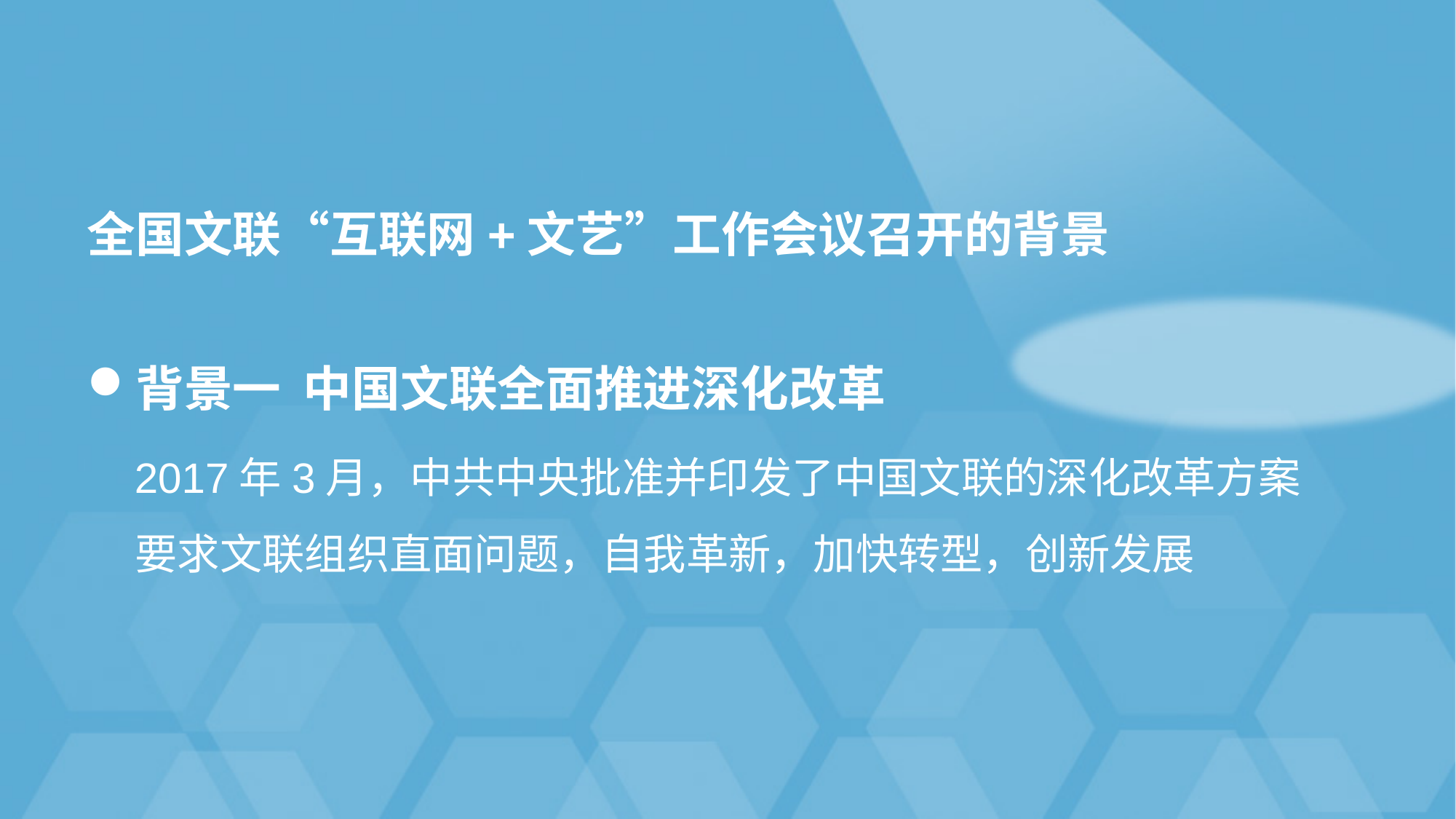

全国文联“互联网+文艺”工作会议召开的背景

背景一  中国文联全面推进深化改革
    2017年3月，中共中央批准并印发了中国文联的深化改革方案
    要求文联组织直面问题，自我革新，加快转型，创新发展